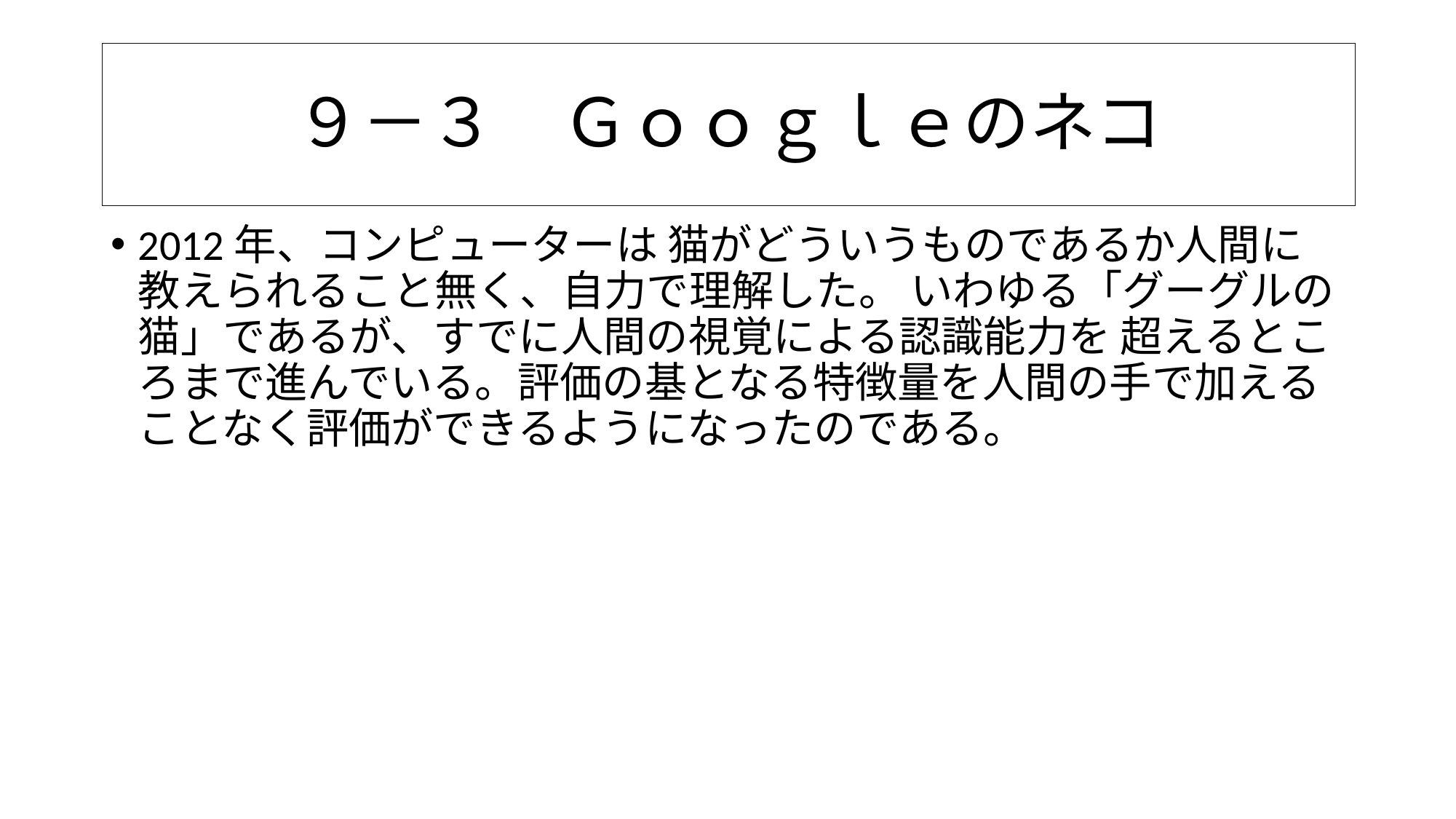

# ９－３　Ｇｏｏｇｌｅのネコ
2012年、コンピューターは 猫がどういうものであるか人間に教えられること無く、自力で理解した。 いわゆる「グーグルの猫」であるが、すでに人間の視覚による認識能力を 超えるところまで進んでいる。評価の基となる特徴量を人間の手で加える ことなく評価ができるようになったのである。